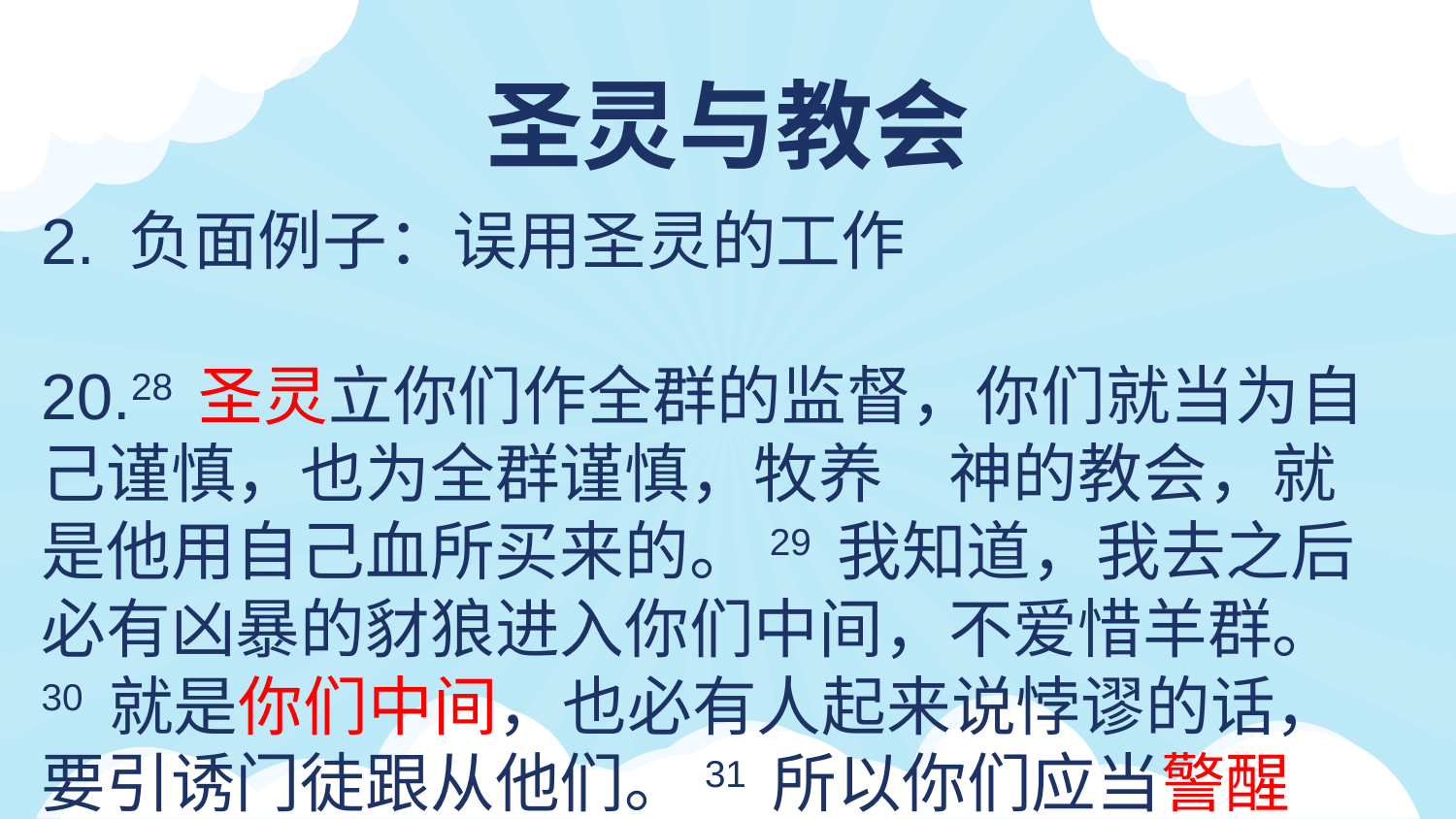

圣灵与教会
2. 负面例子：误用圣灵的工作

20.28 圣灵立你们作全群的监督，你们就当为自己谨慎，也为全群谨慎，牧养　神的教会，就是他用自己血所买来的。29 我知道，我去之后必有凶暴的豺狼进入你们中间，不爱惜羊群。30 就是你们中间，也必有人起来说悖谬的话，要引诱门徒跟从他们。31 所以你们应当警醒